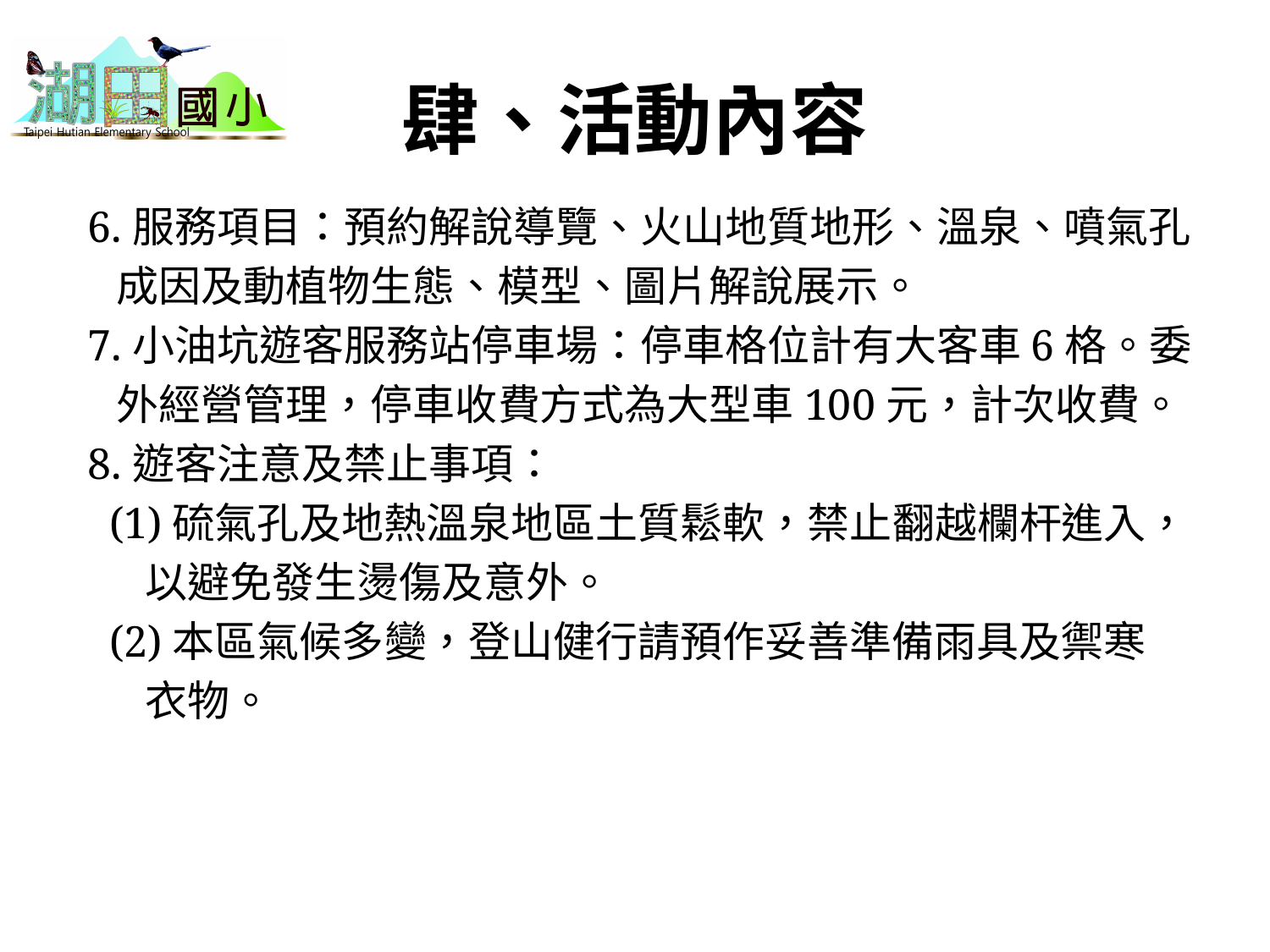

# 肆、活動內容
6.服務項目：預約解說導覽、火山地質地形、溫泉、噴氣孔
  成因及動植物生態、模型、圖片解說展示。
7.小油坑遊客服務站停車場：停車格位計有大客車6格。委
  外經營管理，停車收費方式為大型車100元，計次收費。
8.遊客注意及禁止事項：
  (1)硫氣孔及地熱溫泉地區土質鬆軟，禁止翻越欄杆進入，
     以避免發生燙傷及意外。
  (2)本區氣候多變，登山健行請預作妥善準備雨具及禦寒
     衣物。